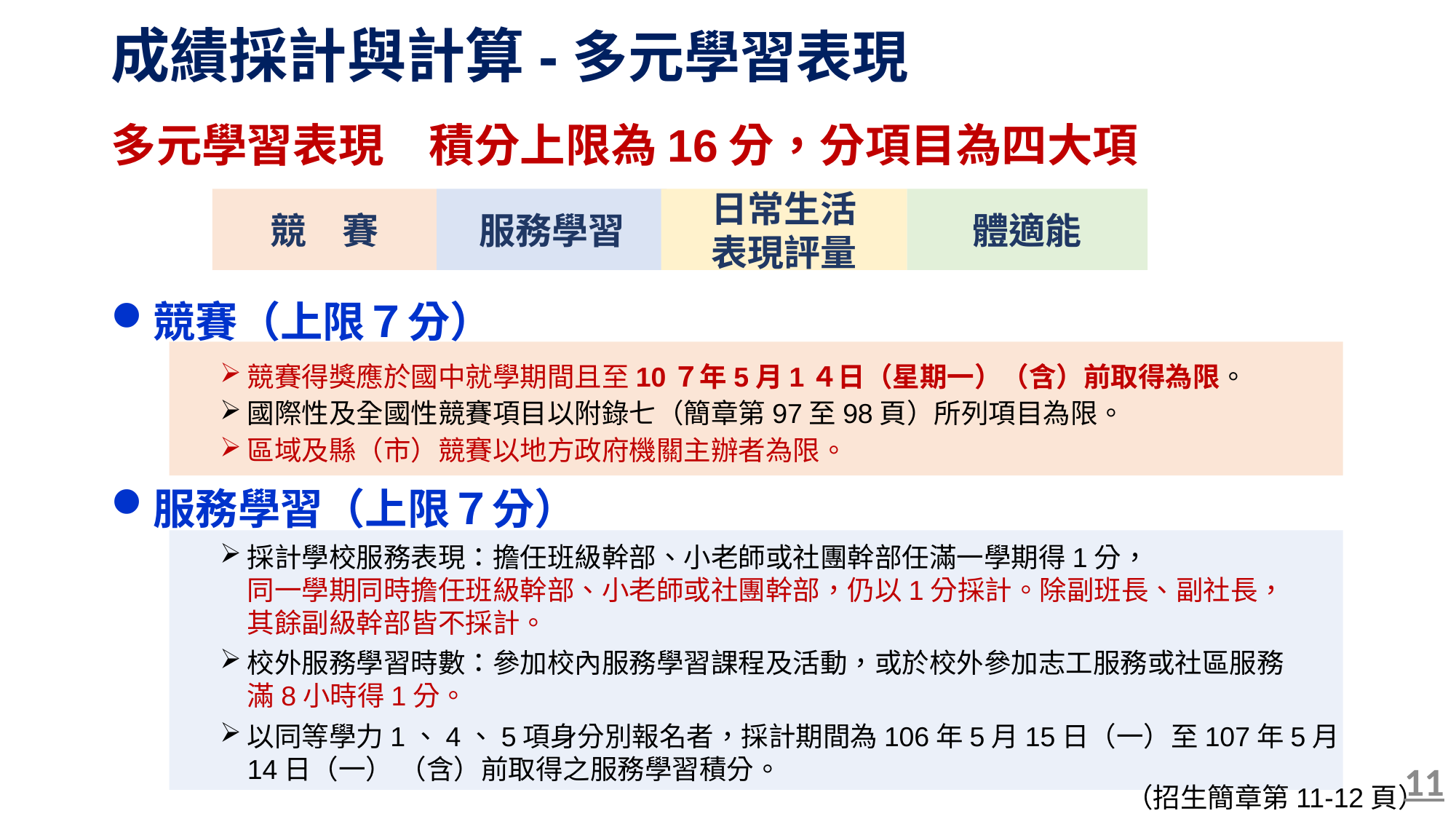

成績採計與計算-多元學習表現
多元學習表現　積分上限為16分，分項目為四大項

競賽（上限７分）
競賽得獎應於國中就學期間且至10７年5月1４日（星期一）（含）前取得為限。
國際性及全國性競賽項目以附錄七（簡章第97至98頁）所列項目為限。
區域及縣（市）競賽以地方政府機關主辦者為限。
服務學習（上限７分）
採計學校服務表現：擔任班級幹部、小老師或社團幹部任滿一學期得1分，
同一學期同時擔任班級幹部、小老師或社團幹部，仍以1分採計。除副班長、副社長，
其餘副級幹部皆不採計。
校外服務學習時數：參加校內服務學習課程及活動，或於校外參加志工服務或社區服務
滿8小時得1分。
以同等學力1、4、5項身分別報名者，採計期間為106年5月15日（一）至107年5月14日（一） （含）前取得之服務學習積分。
競　賽
服務學習
日常生活
表現評量
體適能

11
（招生簡章第11-12頁）